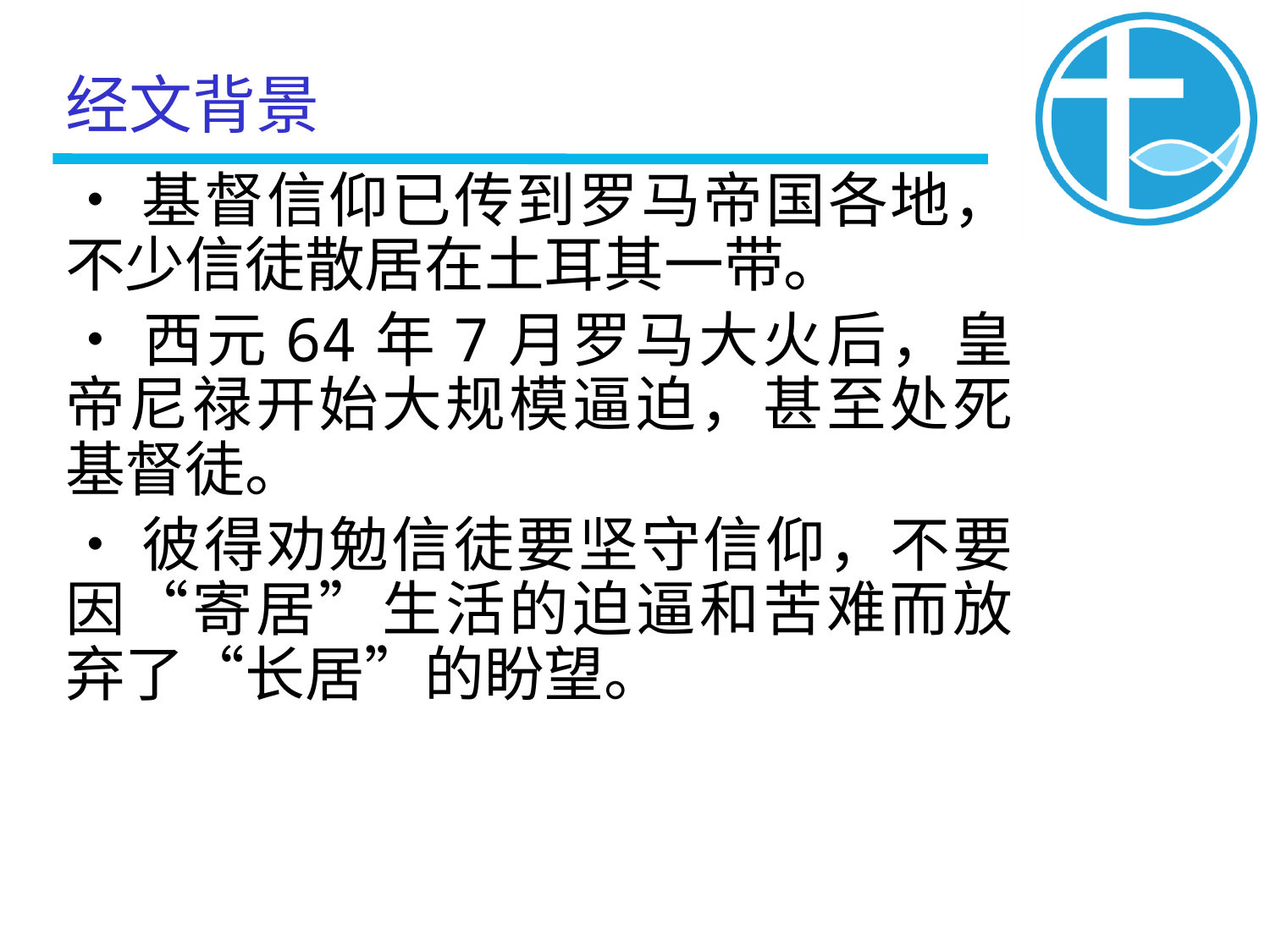

经文背景
•基督信仰已传到罗马帝国各地，不少信徒散居在土耳其一带。
•西元64年7月罗马大火后，皇帝尼禄开始大规模逼迫，甚至处死基督徒。
•彼得劝勉信徒要坚守信仰，不要因“寄居”生活的迫逼和苦难而放弃了“长居”的盼望。